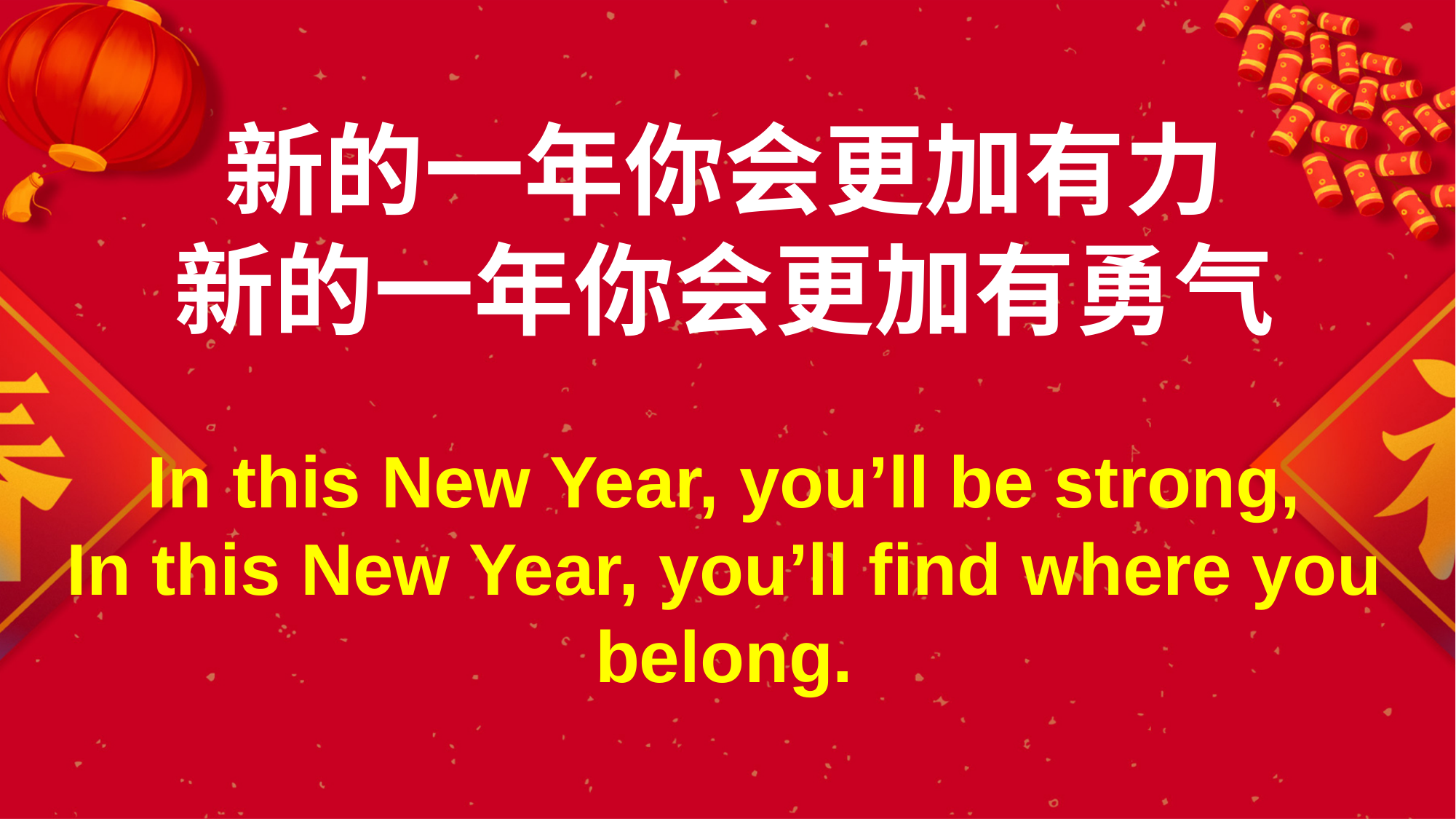

新的一年你会更加有力
新的一年你会更加有勇气

In this New Year, you’ll be strong,
In this New Year, you’ll find where you belong.